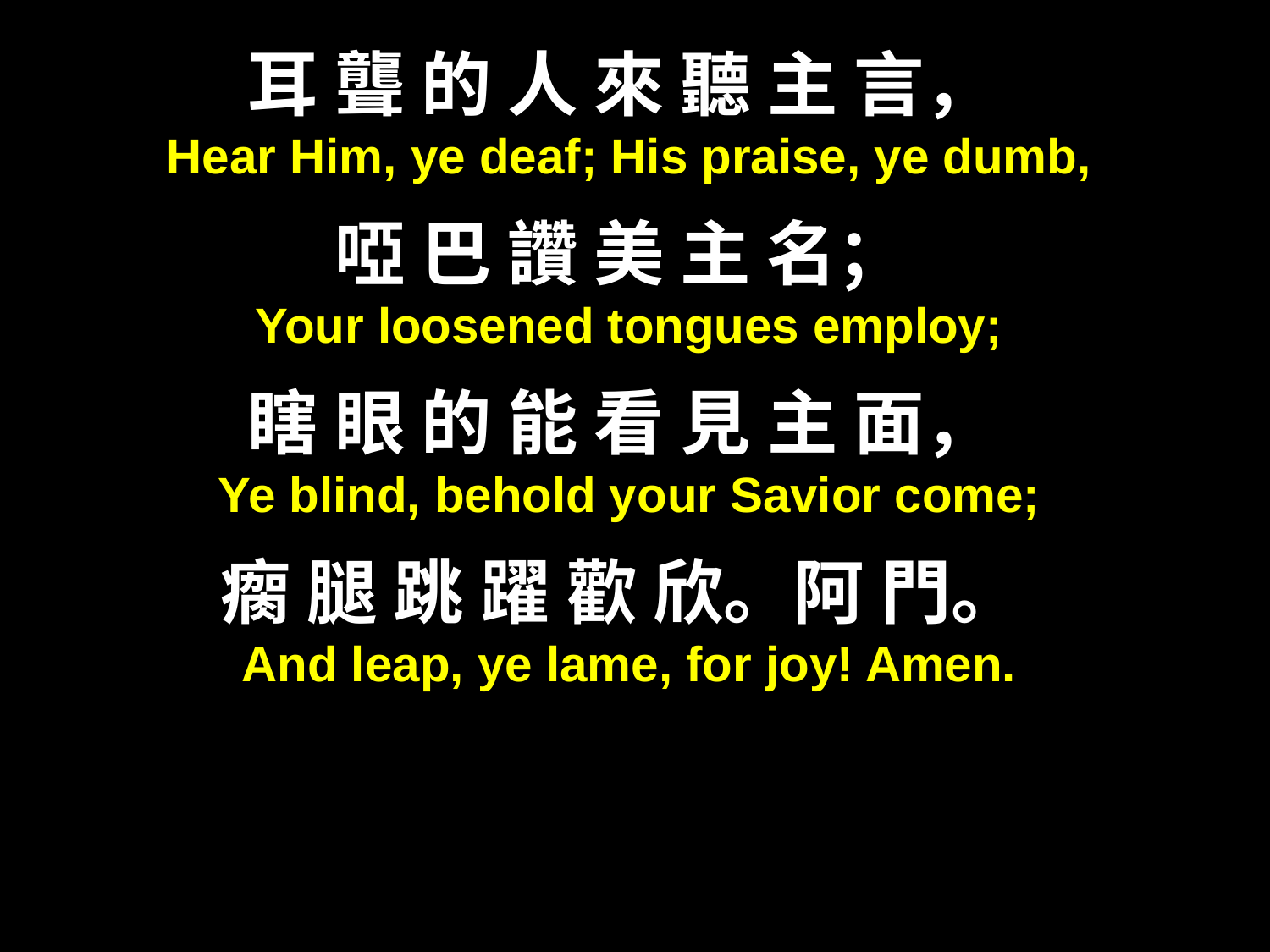

耳 聾 的 人 來 聽 主 言，
Hear Him, ye deaf; His praise, ye dumb,

啞 巴 讚 美 主 名；
Your loosened tongues employ;

瞎 眼 的 能 看 見 主 面，
Ye blind, behold your Savior come;

瘸 腿 跳 躍 歡 欣。阿 門。
And leap, ye lame, for joy! Amen.